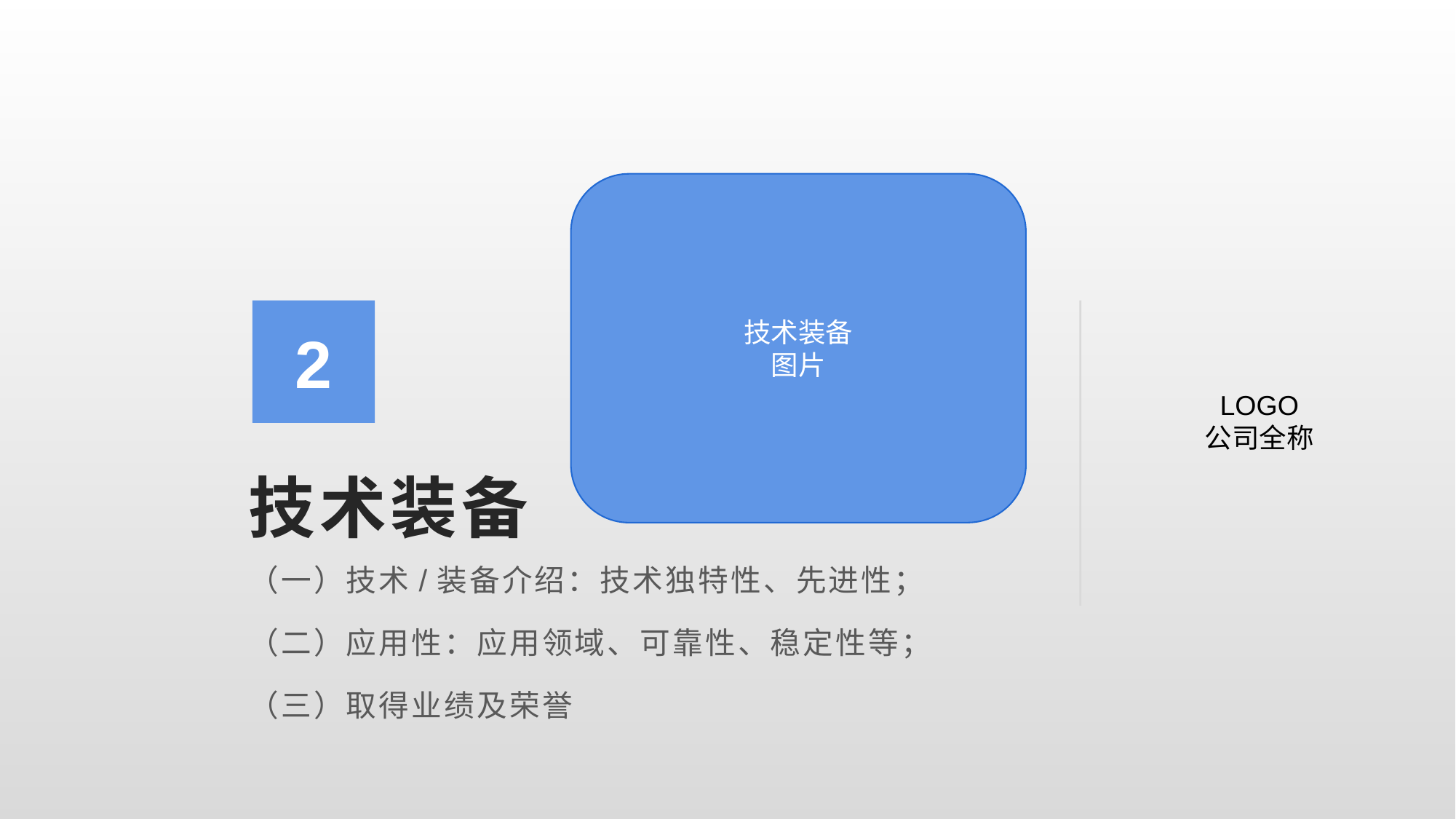

技术装备
图片

2

# 技术装备
（一）技术/装备介绍：技术独特性、先进性；
（二）应用性：应用领域、可靠性、稳定性等；
（三）取得业绩及荣誉